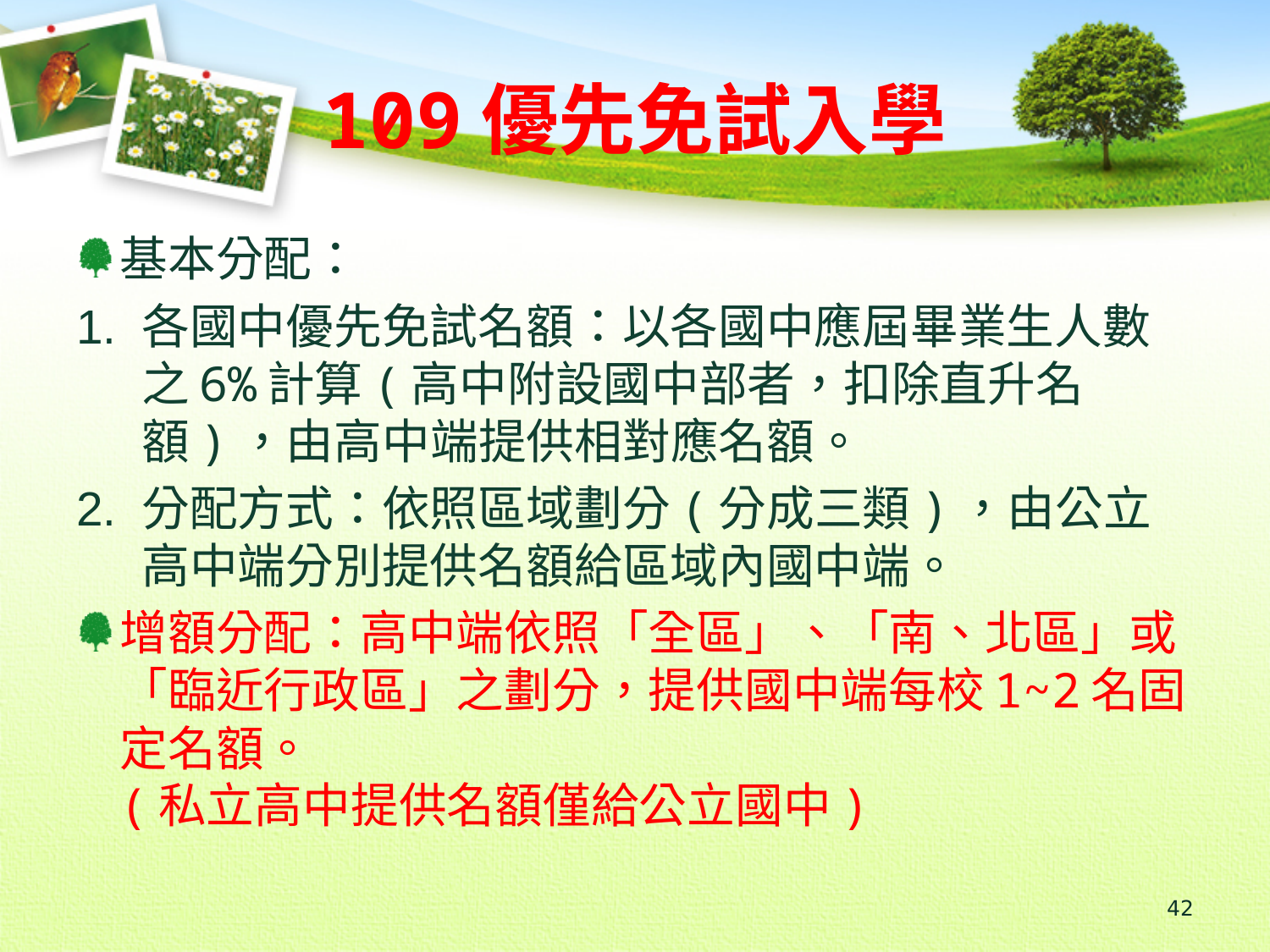

109優先免試入學
基本分配：
各國中優先免試名額：以各國中應屆畢業生人數之6%計算(高中附設國中部者，扣除直升名額)，由高中端提供相對應名額。
分配方式：依照區域劃分(分成三類)，由公立高中端分別提供名額給區域內國中端。
增額分配：高中端依照「全區」、「南、北區」或「臨近行政區」之劃分，提供國中端每校1~2名固定名額。
(私立高中提供名額僅給公立國中)

42